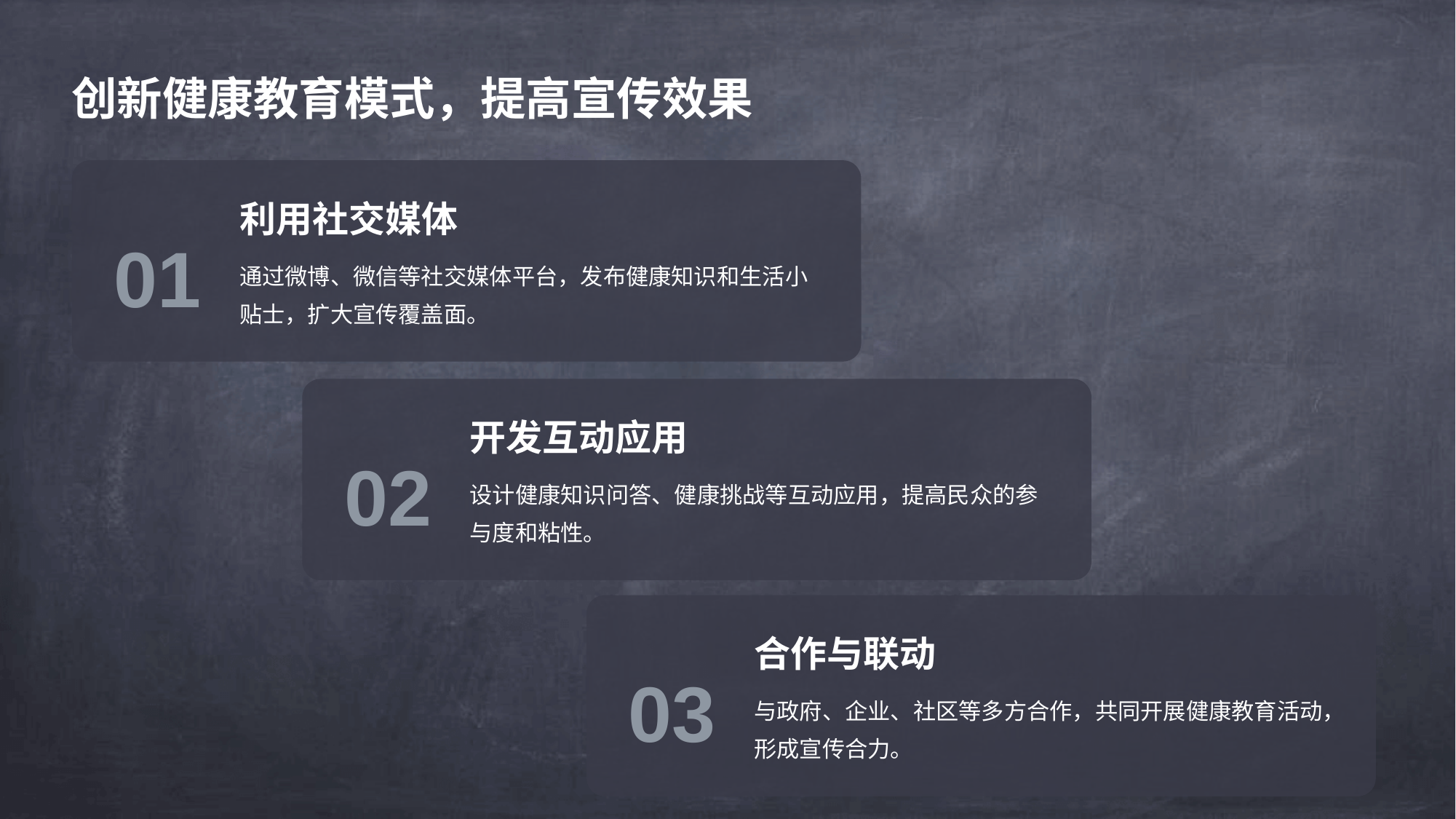

创新健康教育模式，提高宣传效果

利用社交媒体
01
通过微博、微信等社交媒体平台，发布健康知识和生活小贴士，扩大宣传覆盖面。

开发互动应用
02
设计健康知识问答、健康挑战等互动应用，提高民众的参与度和粘性。

合作与联动
03
与政府、企业、社区等多方合作，共同开展健康教育活动，形成宣传合力。